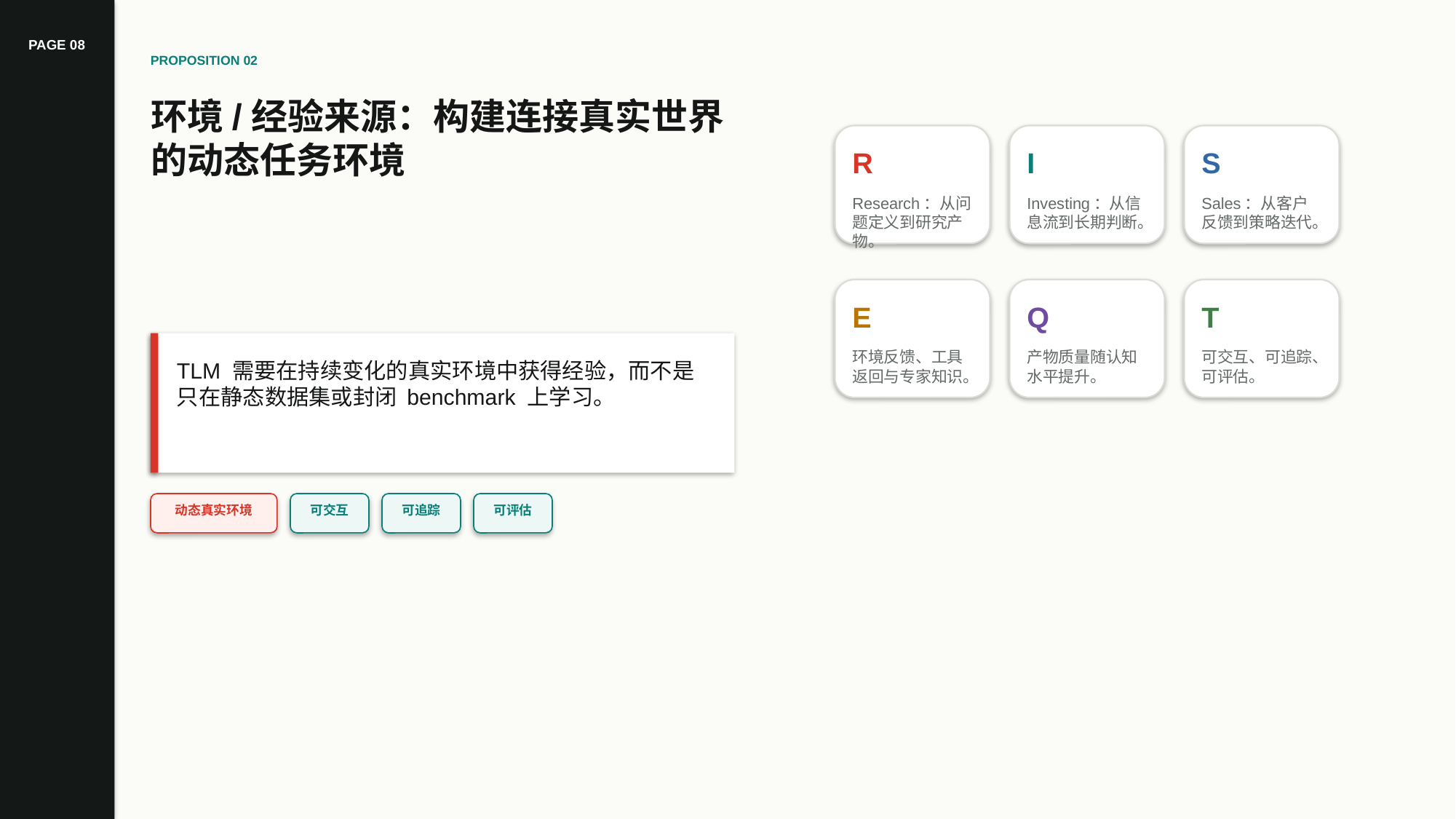

PAGE 08
PROPOSITION 02
环境/经验来源：构建连接真实世界的动态任务环境

R
I
S
Research：从问题定义到研究产物。
Investing：从信息流到长期判断。
Sales：从客户反馈到策略迭代。

E
Q
T

环境反馈、工具返回与专家知识。
产物质量随认知水平提升。
可交互、可追踪、可评估。
TLM 需要在持续变化的真实环境中获得经验，而不是只在静态数据集或封闭 benchmark 上学习。

动态真实环境
可交互
可追踪
可评估